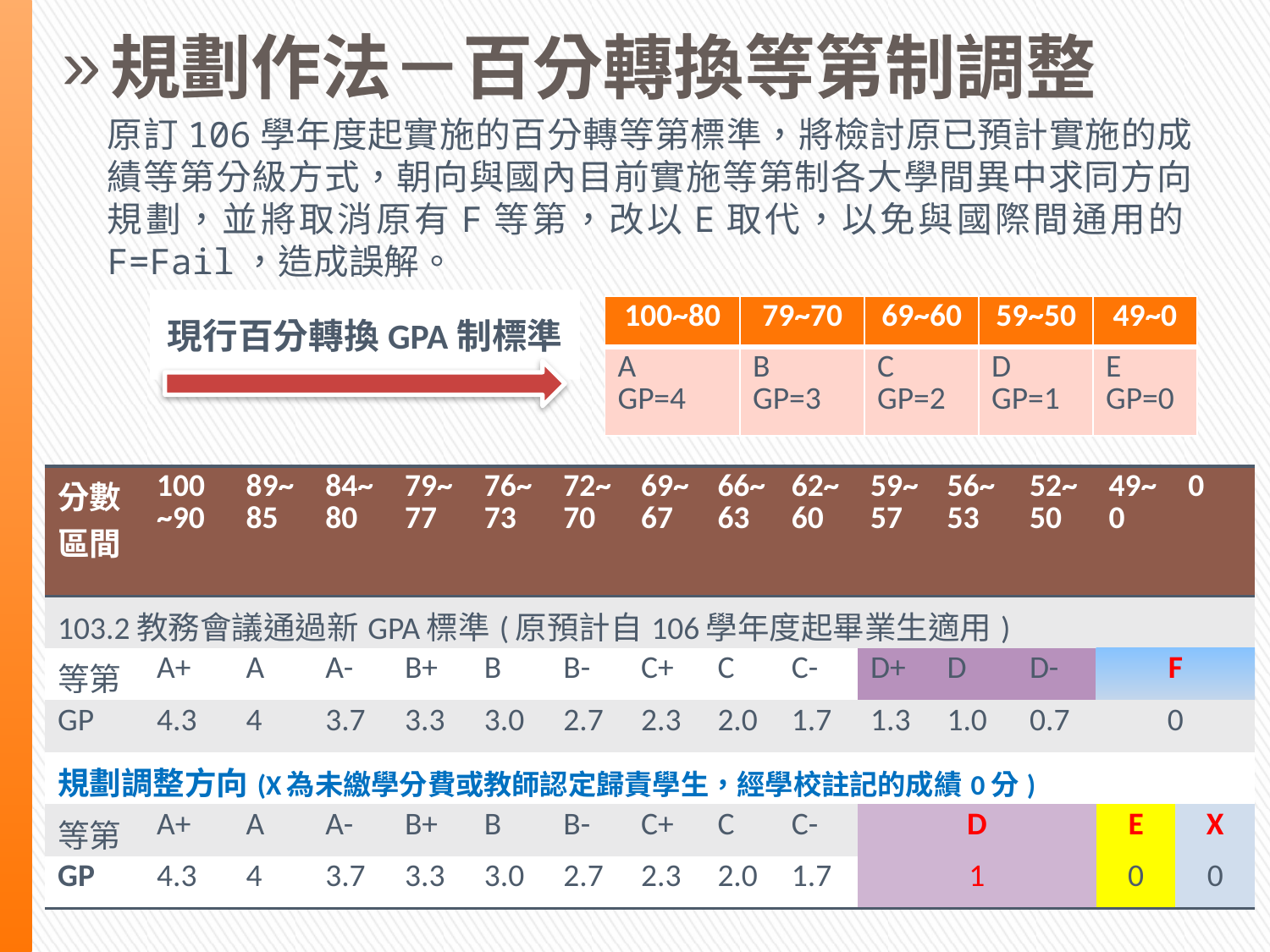

規劃作法－百分轉換等第制調整
原訂106學年度起實施的百分轉等第標準，將檢討原已預計實施的成績等第分級方式，朝向與國內目前實施等第制各大學間異中求同方向規劃，並將取消原有F等第，改以E取代，以免與國際間通用的F=Fail，造成誤解。
現行百分轉換GPA制標準
| 100~80 | 79~70 | 69~60 | 59~50 | 49~0 |
| --- | --- | --- | --- | --- |
| A GP=4 | B GP=3 | C GP=2 | D GP=1 | E GP=0 |

| 分數區間 | 100~90 | 89~85 | 84~80 | 79~77 | 76~73 | 72~70 | 69~67 | 66~63 | 62~60 | 59~57 | 56~53 | 52~50 | 49~0 | 0 |
| --- | --- | --- | --- | --- | --- | --- | --- | --- | --- | --- | --- | --- | --- | --- |
| 103.2教務會議通過新GPA標準(原預計自106學年度起畢業生適用) |  |  |  |  |  |  |  |  |  |  |  |  |  |  |
| 等第 | A+ | A | A- | B+ | B | B- | C+ | C | C- | D+ | D | D- | F |  |
| GP | 4.3 | 4 | 3.7 | 3.3 | 3.0 | 2.7 | 2.3 | 2.0 | 1.7 | 1.3 | 1.0 | 0.7 | 0 |  |
| 規劃調整方向(X為未繳學分費或教師認定歸責學生，經學校註記的成績0分) |  |  |  |  |  |  |  |  |  |  |  |  |  |  |
| 等第 | A+ | A | A- | B+ | B | B- | C+ | C | C- | D |  |  | E | X |
| GP | 4.3 | 4 | 3.7 | 3.3 | 3.0 | 2.7 | 2.3 | 2.0 | 1.7 | 1 |  |  | 0 | 0 |